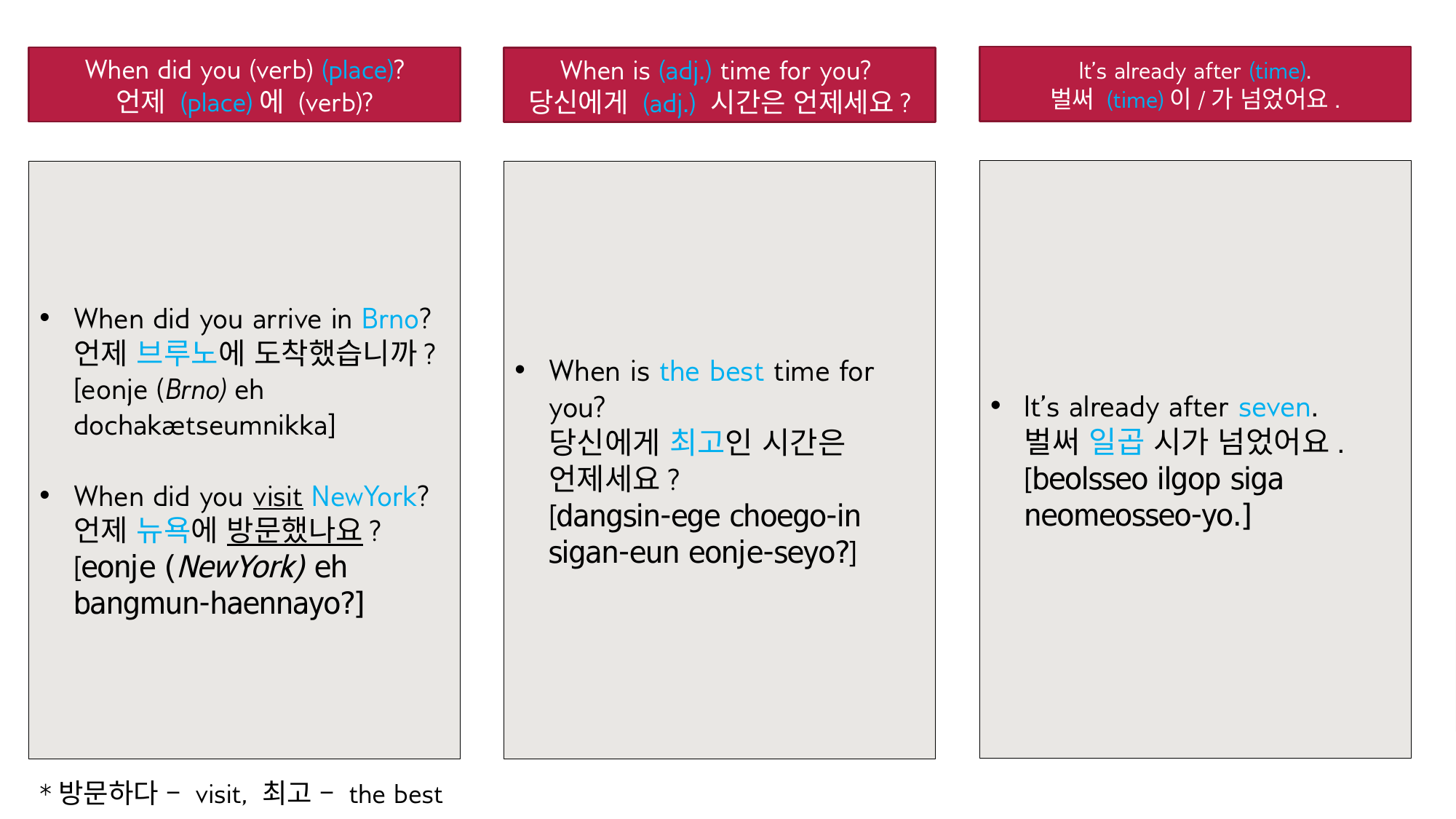

It’s already after (time).
벌써 (time)이/가 넘었어요.
When did you (verb) (place)?
언제 (place)에 (verb)?
When is (adj.) time for you?
당신에게 (adj.) 시간은 언제세요?
# Key sentences - time & date
It’s already after seven.
벌써 일곱 시가 넘었어요.
[beolsseo ilgop siga neomeosseo-yo.]
When did you arrive in Brno?
언제 브루노에 도착했습니까?
[eonje (Brno) eh dochakaetseumnikka]

When did you visit NewYork?
언제 뉴욕에 방문했나요?
[eonje (NewYork) eh bangmun-haennayo?]
When is the best time for you?
당신에게 최고인 시간은 언제세요?
[dangsin-ege choego-in sigan-eun eonje-seyo?]
*방문하다 – visit, 최고 – the best